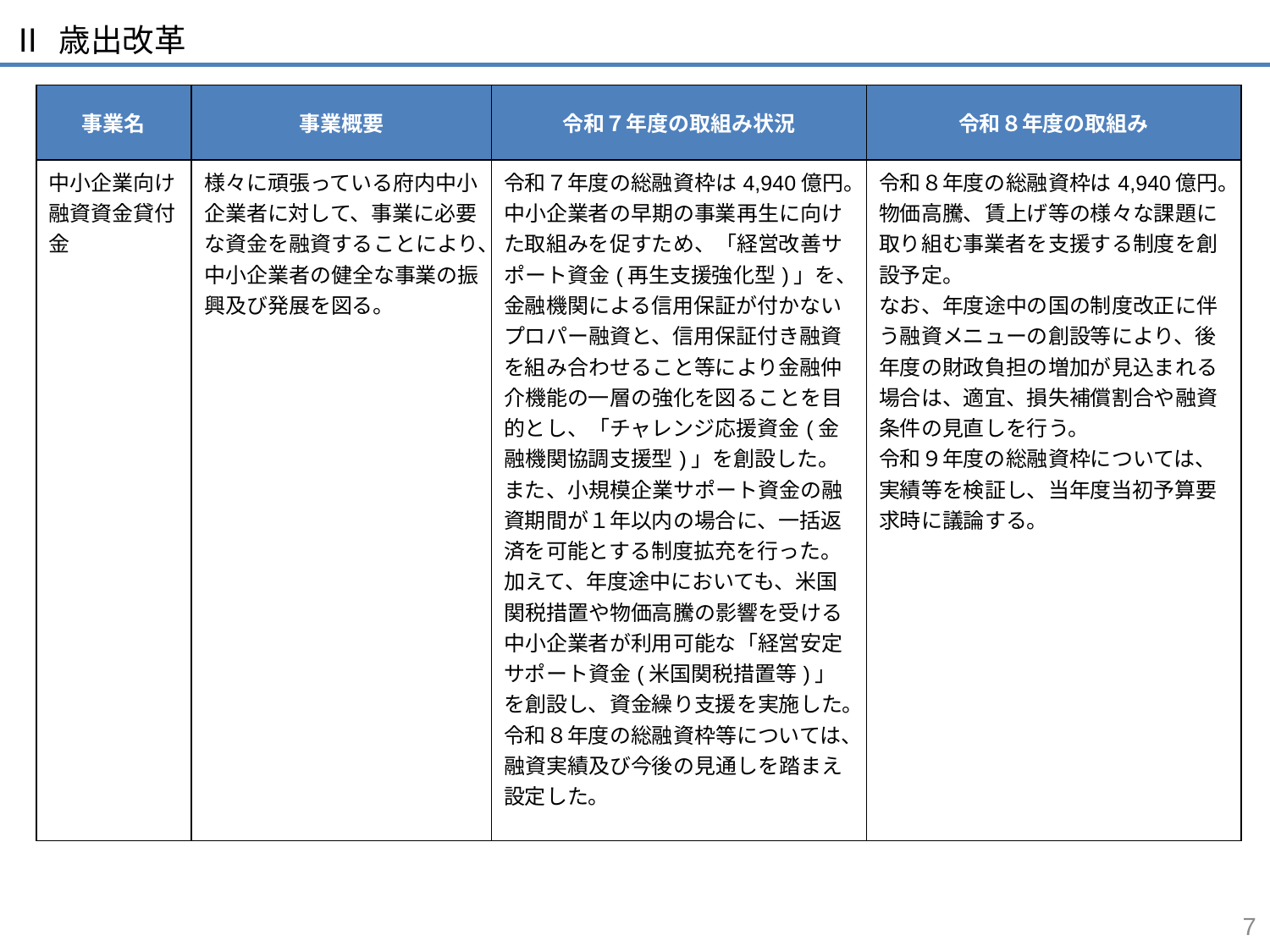

Ⅱ 歳出改革
| 事業名 | 事業概要 | 令和７年度の取組み状況 | 令和８年度の取組み |
| --- | --- | --- | --- |
| 中小企業向け融資資金貸付金 | 様々に頑張っている府内中小企業者に対して、事業に必要な資金を融資することにより、中小企業者の健全な事業の振興及び発展を図る。 | 令和７年度の総融資枠は4,940億円。 中小企業者の早期の事業再生に向けた取組みを促すため、「経営改善サポート資金(再生支援強化型)」を、金融機関による信用保証が付かないプロパー融資と、信用保証付き融資を組み合わせること等により金融仲介機能の一層の強化を図ることを目的とし、「チャレンジ応援資金(金融機関協調支援型)」を創設した。 また、小規模企業サポート資金の融資期間が１年以内の場合に、一括返済を可能とする制度拡充を行った。 加えて、年度途中においても、米国関税措置や物価高騰の影響を受ける中小企業者が利用可能な「経営安定サポート資金(米国関税措置等)」を創設し、資金繰り支援を実施した。 令和８年度の総融資枠等については、融資実績及び今後の見通しを踏まえ設定した。 | 令和８年度の総融資枠は4,940億円。物価高騰、賃上げ等の様々な課題に取り組む事業者を支援する制度を創設予定。 なお、年度途中の国の制度改正に伴う融資メニューの創設等により、後年度の財政負担の増加が見込まれる場合は、適宜、損失補償割合や融資条件の見直しを行う。 令和９年度の総融資枠については、実績等を検証し、当年度当初予算要求時に議論する。 |
7